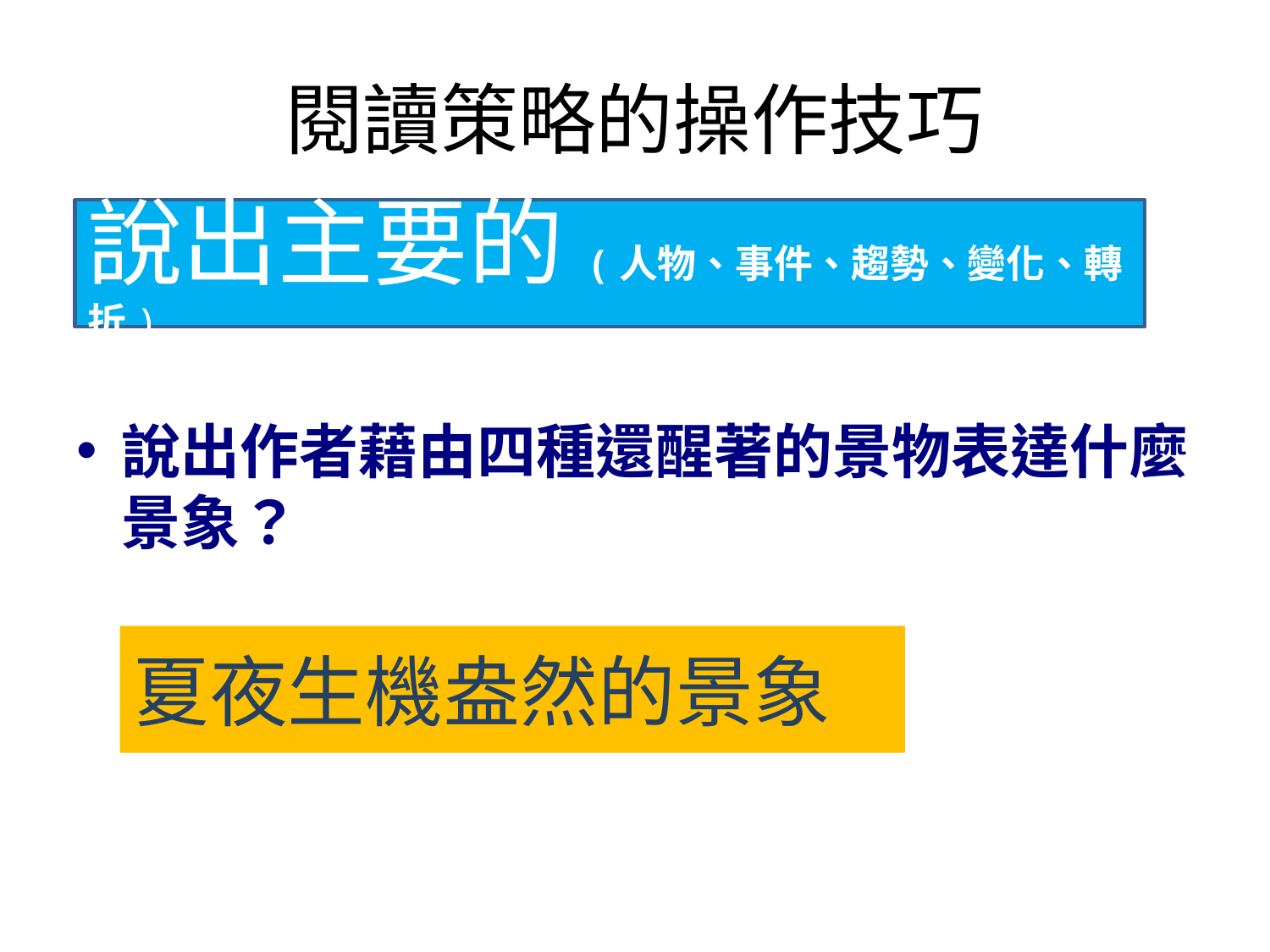

# 閱讀策略的操作技巧
說出主要的(人物、事件、趨勢、變化、轉折)

說出作者藉由四種還醒著的景物表達什麼景象？

夏夜生機盎然的景象